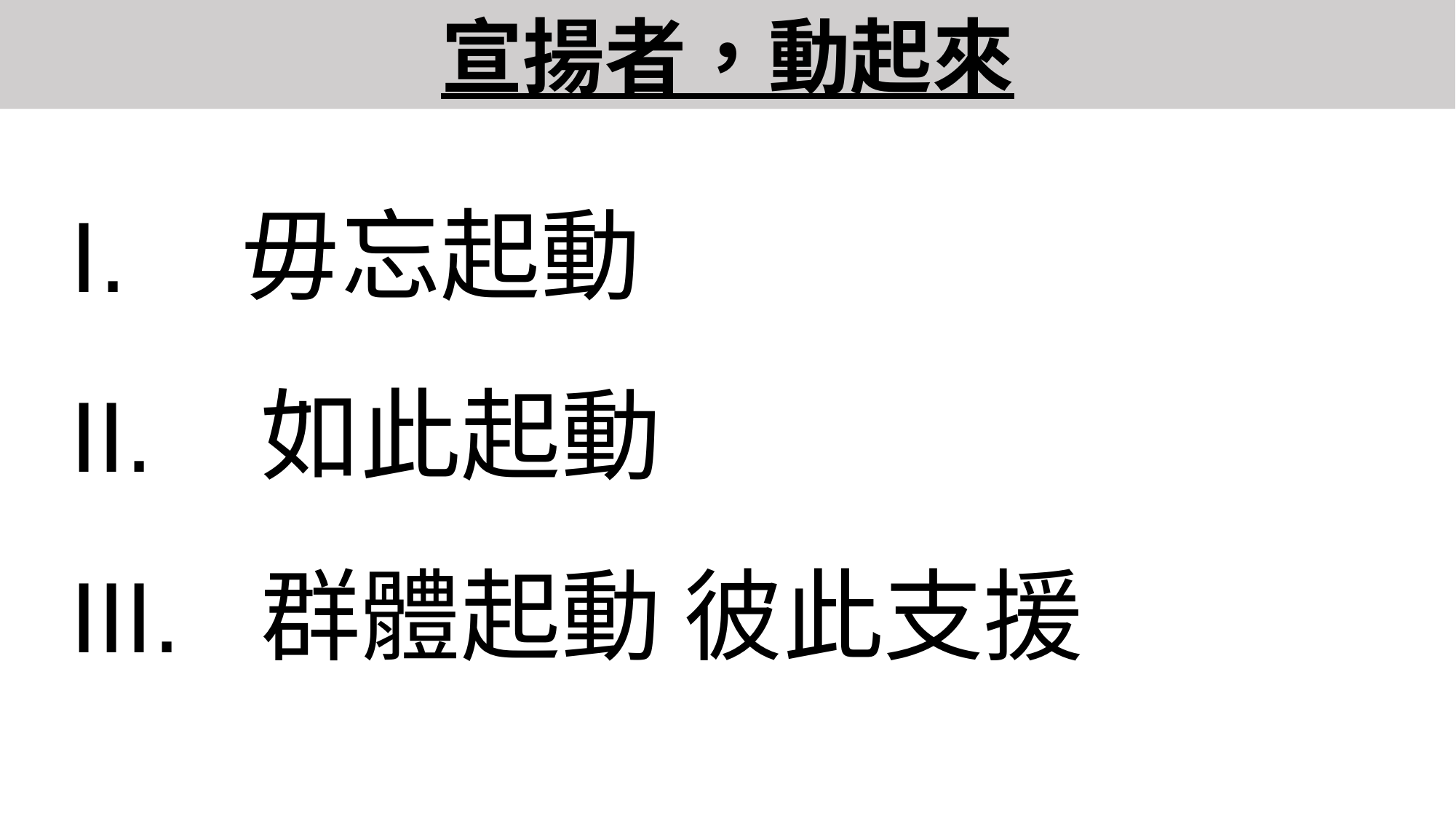

宣揚者，動起來
    毋忘起動
II.   如此起動
III.  群體起動 彼此支援